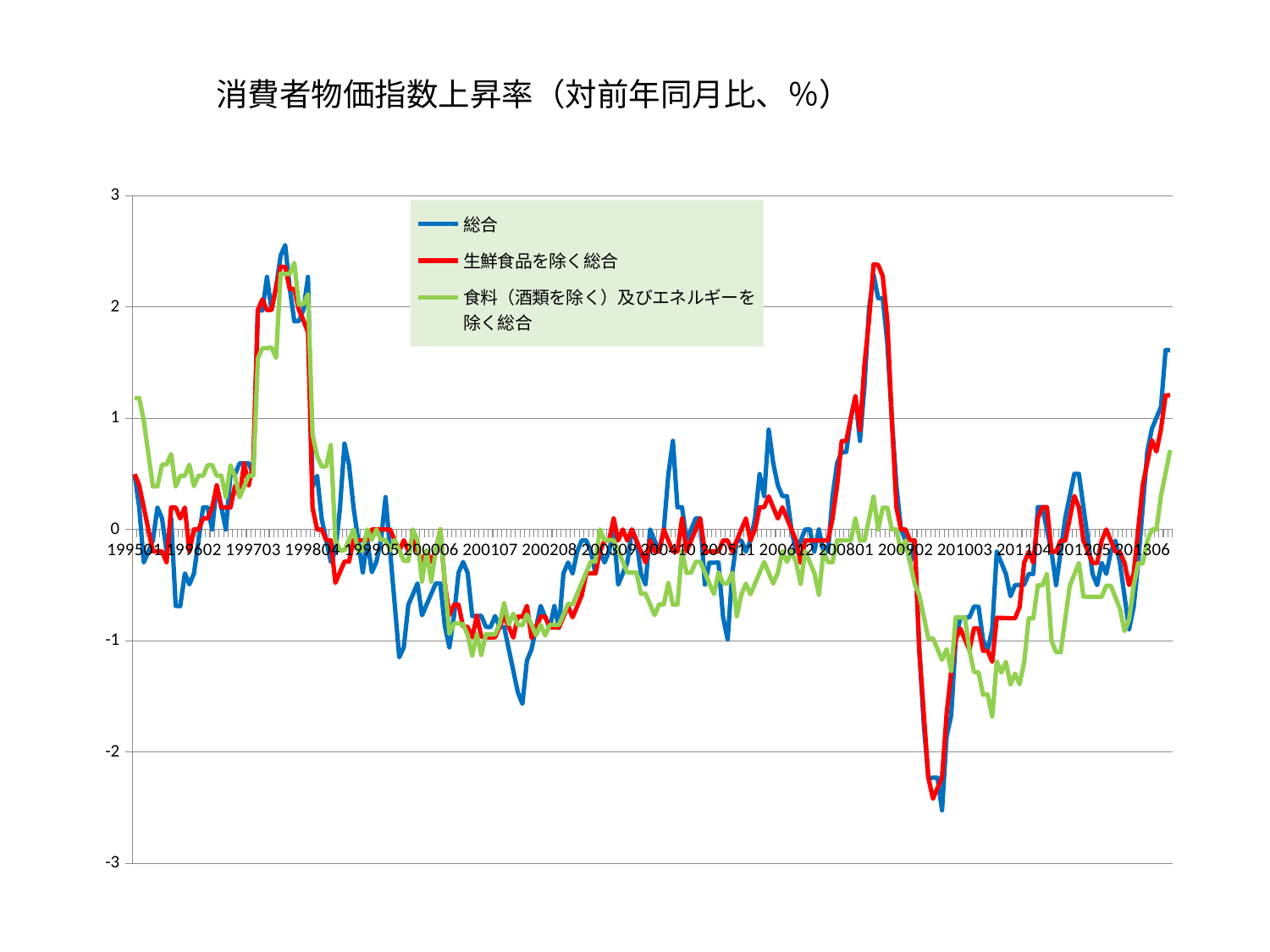

### Chart

| Category | 総合 | 生鮮食品を除く総合 | 食料（酒類を除く）及びエネルギーを除く総合 |
|---|---|---|---|
| 199501 | 0.496031746031746 | 0.4980079681274904 | 1.1799410029498554 |
| 199502 | 0.19841269841270132 | 0.39880358923230913 | 1.1822660098522202 |
| 199503 | -0.296442687747033 | 0.19860973187686487 | 0.9803921568627445 |
| 199504 | -0.19723865877712324 | 0.0 | 0.6802721088435263 |
| 199505 | -0.09852216748767925 | -0.1968503937007762 | 0.3872216844143328 |
| 199506 | 0.19782393669634316 | -0.19704433497537244 | 0.3872216844143328 |
| 199507 | 0.09930486593842547 | -0.1978239366963291 | 0.5836575875486465 |
| 199508 | -0.1978239366963291 | -0.29673590504450775 | 0.5847953216374353 |
| 199509 | 0.09861932938855461 | 0.19762845849802654 | 0.6776379477250758 |
| 199510 | -0.6869479882237517 | 0.1974333662388972 | 0.3864734299516965 |
| 199511 | -0.6889763779527446 | 0.09871668311945567 | 0.4830917874396137 |
| 199512 | -0.3948667324777805 | 0.19762845849802654 | 0.4830917874396137 |
| 199601 | -0.49358341559723606 | -0.19821605550049856 | 0.5830903790087405 |
| 199602 | -0.396039603960402 | 0.0 | 0.3894839337877233 |
| 199603 | -0.09910802775025628 | 0.0 | 0.4854368932038838 |
| 199604 | 0.19762845849802654 | 0.09871668311945567 | 0.48262548262548277 |
| 199605 | 0.19723865877710917 | 0.09861932938855461 | 0.5785920925747297 |
| 199606 | 0.0 | 0.1974333662388972 | 0.5785920925747297 |
| 199607 | 0.39682539682540285 | 0.39643211100098286 | 0.48355899419729237 |
| 199608 | 0.19821605550048443 | 0.19841269841270132 | 0.4844961240310077 |
| 199609 | 0.0 | 0.19723865877710917 | 0.2884615384615356 |
| 199610 | 0.4940711462450593 | 0.19704433497537244 | 0.5774783445620737 |
| 199611 | 0.49554013875123876 | 0.39447731755423243 | 0.4807692307692308 |
| 199612 | 0.5946481665014813 | 0.29585798816567793 | 0.2884615384615356 |
| 199701 | 0.5952380952381037 | 0.5958291956305806 | 0.3864734299516965 |
| 199702 | 0.5964214711729705 | 0.39721946375371564 | 0.4849660523763337 |
| 199703 | 0.496031746031746 | 0.5946481665014813 | 0.4830917874396137 |
| 199704 | 1.9723865877712043 | 1.9723865877712043 | 1.53698366954852 |
| 199705 | 1.968503937007874 | 2.0689655172413755 | 1.6299137104506258 |
| 199706 | 2.270483711747284 | 1.9704433497536953 | 1.6299137104506258 |
| 199707 | 1.9762845849802386 | 1.974333662388944 | 1.6361886429258798 |
| 199708 | 2.176063303659743 | 2.178217821782181 | 1.542912246865954 |
| 199709 | 2.463054187192119 | 2.362204724409455 | 2.301054650047944 |
| 199710 | 2.5565388397246736 | 2.359882005899695 | 2.2966507177033546 |
| 199711 | 2.1696252465483137 | 2.161100196463657 | 2.2966507177033546 |
| 199712 | 1.8719211822660156 | 2.1632251720747337 | 2.396931927133268 |
| 199801 | 1.8737672583826337 | 1.974333662388944 | 2.021174205967272 |
| 199802 | 1.9762845849802386 | 1.879327398615238 | 2.027027027027038 |
| 199803 | 2.270483711747284 | 1.7733990147783218 | 2.115384615384618 |
| 199804 | 0.3868471953578257 | 0.19342359767890582 | 0.8514664143803137 |
| 199805 | 0.48262548262548277 | 0.0 | 0.6603773584905691 |
| 199806 | 0.09652509652510481 | 0.0 | 0.5660377358490513 |
| 199807 | -0.09689922480620981 | -0.09680542110357637 | 0.5681818181818266 |
| 199808 | -0.29041626331074316 | -0.09689922480620981 | 0.7597340930674241 |
| 199809 | -0.19230769230769504 | -0.4807692307692308 | -0.09372071227742136 |
| 199810 | 0.19175455417066428 | -0.3842459173871198 | -0.18709073900842188 |
| 199811 | 0.7722007722007838 | -0.2884615384615356 | -0.18709073900842188 |
| 199812 | 0.5802707930367447 | -0.2887391722810504 | -0.0936329588014929 |
| 199901 | 0.1936108422071664 | -0.09680542110357637 | 0.0 |
| 199902 | -0.09689922480620981 | -0.09708737864077117 | -0.18921475875118543 |
| 199903 | -0.38610038610037806 | -0.09680542110357637 | -0.18832391713747926 |
| 199904 | -0.0963391136801486 | -0.09652509652509117 | 0.0 |
| 199905 | -0.3842459173871198 | 0.0 | -0.09372071227742136 |
| 199906 | -0.28929604628736466 | 0.0 | 0.0 |
| 199907 | -0.09699321047526119 | 0.0 | -0.0941619585687463 |
| 199908 | 0.2912621359223273 | 0.0 | -0.09425070688029631 |
| 199909 | -0.19267822736031096 | 0.0 | -0.18761726078798197 |
| 199910 | -0.6698564593301468 | -0.09643201542913069 | -0.09372071227742136 |
| 199911 | -1.1494252873563238 | -0.19286403085824771 | -0.18744142455482946 |
| 199912 | -1.0576923076923015 | -0.09652509652509117 | -0.28116213683223734 |
| 200001 | -0.676328502415462 | -0.19379844961240603 | -0.283018867924526 |
| 200002 | -0.5819592628515948 | -0.0971817298347993 | 0.0 |
| 200003 | -0.4844961240310077 | -0.19379844961240603 | -0.09433962264150407 |
| 200004 | -0.771456123432977 | -0.2898550724637654 | -0.4690431519699813 |
| 200005 | -0.6750241080038605 | -0.1930501930501821 | -0.18761726078798197 |
| 200006 | -0.5802707930367583 | -0.2898550724637654 | -0.4690431519699813 |
| 200007 | -0.4854368932038838 | -0.19379844961240603 | -0.18850141376059262 |
| 200008 | -0.4840271055179091 | 0.0 | 0.0 |
| 200009 | -0.8687258687258609 | -0.4830917874396137 | -0.4699248120300754 |
| 200010 | -1.0597302504816892 | -0.7722007722007699 | -0.9380863039399622 |
| 200011 | -0.77519379844961 | -0.676328502415462 | -0.845070422535217 |
| 200012 | -0.3887269193391701 | -0.676328502415462 | -0.8458646616541406 |
| 200101 | -0.2918287937743167 | -0.8737864077669959 | -0.851466414380327 |
| 200102 | -0.39024390243902995 | -0.8754863813229481 | -0.9478672985781997 |
| 200103 | -0.7789678675754601 | -0.9708737864077669 | -1.1331444759206826 |
| 200104 | -0.7774538386783398 | -0.77519379844961 | -0.9425070688030162 |
| 200105 | -0.7766990291262112 | -0.9671179883945844 | -1.1278195488721823 |
| 200106 | -0.8754863813229481 | -0.9689922480620154 | -0.9425070688030162 |
| 200107 | -0.8780487804878107 | -0.9708737864077669 | -0.9442870632672329 |
| 200108 | -0.7782101167315147 | -0.9699321047526668 | -0.9433962264150948 |
| 200109 | -0.8763388510224007 | -0.8737864077669959 | -0.8498583569405157 |
| 200110 | -0.8763388510224007 | -0.7782101167315147 | -0.6628787878787777 |
| 200111 | -1.0742187500000084 | -0.8754863813229481 | -0.8522727272727192 |
| 200112 | -1.2682926829268266 | -0.9727626459143969 | -0.7582938388625566 |
| 200201 | -1.4634146341463417 | -0.7835455435847184 | -0.8587786259541909 |
| 200202 | -1.5670910871694346 | -0.7850834151128665 | -0.8612440191387619 |
| 200203 | -1.1776251226692864 | -0.686274509803924 | -0.7640878701050596 |
| 200204 | -1.077375122428986 | -0.9765624999999997 | -0.8563273073263479 |
| 200205 | -0.880626223091982 | -0.8789062500000059 | -0.9505703422053232 |
| 200206 | -0.6869479882237517 | -0.782778864970643 | -0.8563273073263479 |
| 200207 | -0.7874015748031469 | -0.7843137254901933 | -0.953288846520496 |
| 200208 | -0.8823529411764758 | -0.8814887365328027 | -0.8571428571428626 |
| 200209 | -0.6876227897838928 | -0.8814887365328027 | -0.8571428571428626 |
| 200210 | -0.8840864440078499 | -0.8823529411764758 | -0.8579599618684517 |
| 200211 | -0.3948667324777805 | -0.7850834151128665 | -0.7640878701050596 |
| 200212 | -0.296442687747033 | -0.6876227897838928 | -0.668576886341932 |
| 200301 | -0.396039603960402 | -0.7897334649555746 | -0.6737247353224287 |
| 200302 | -0.19900497512438092 | -0.6923837784371797 | -0.579150579150574 |
| 200303 | -0.0993048659384396 | -0.5923000987166771 | -0.4812319538017322 |
| 200304 | -0.09900990099009349 | -0.3944773175542466 | -0.3838771593090269 |
| 200305 | -0.1974333662388972 | -0.3940886699507452 | -0.2879078694817633 |
| 200306 | -0.39525691699605336 | -0.3944773175542466 | -0.2879078694817633 |
| 200307 | -0.19841269841270132 | -0.19762845849802654 | 0.0 |
| 200308 | -0.29673590504450775 | -0.09881422924902034 | -0.09606147934677656 |
| 200309 | -0.1978239366963291 | -0.09881422924902034 | -0.09606147934677656 |
| 200310 | 0.0 | 0.09891196834817863 | -0.09615384615384076 |
| 200311 | -0.49554013875123876 | -0.09891196834816458 | -0.19249278152069582 |
| 200312 | -0.39643211100099696 | 0.0 | -0.2884615384615356 |
| 200401 | -0.2982107355864783 | -0.09950248756218348 | -0.3875968992248122 |
| 200402 | 0.0 | 0.0 | -0.38834951456311234 |
| 200403 | -0.0994035785288214 | -0.0993048659384396 | -0.3868471953578395 |
| 200404 | -0.39643211100099696 | -0.19801980198020092 | -0.5780346820809193 |
| 200405 | -0.49455984174085105 | -0.29673590504450775 | -0.5774783445620871 |
| 200406 | 0.0 | -0.09900990099009349 | -0.6737247353224287 |
| 200407 | -0.0994035785288214 | -0.19801980198020092 | -0.7699711260827831 |
| 200408 | -0.19841269841270132 | -0.1978239366963291 | -0.6730769230769258 |
| 200409 | 0.0 | 0.0 | -0.6730769230769258 |
| 200410 | 0.49554013875123876 | -0.09881422924902034 | -0.4812319538017322 |
| 200411 | 0.7968127490039809 | -0.19801980198020092 | -0.6750241080038605 |
| 200412 | 0.19900497512438092 | -0.1978239366963291 | -0.6750241080038605 |
| 200501 | 0.1994017946161544 | 0.09960159362549242 | -0.19455252918288216 |
| 200502 | -0.0997008973080702 | -0.19920318725099892 | -0.3898635477582765 |
| 200503 | 0.0 | -0.0994035785288214 | -0.38834951456311234 |
| 200504 | 0.09950248756218348 | 0.0 | -0.2906976744186019 |
| 200505 | 0.09940357852883552 | 0.09920634920635771 | -0.29041626331074316 |
| 200506 | -0.496031746031746 | -0.19821605550049856 | -0.3875968992248122 |
| 200507 | -0.29850746268656436 | -0.19841269841270132 | -0.4849660523763337 |
| 200508 | -0.2982107355864783 | -0.19821605550049856 | -0.5808325266214853 |
| 200509 | -0.2973240832507551 | -0.1978239366963291 | -0.387221684414319 |
| 200510 | -0.7889546351084928 | -0.09891196834816458 | -0.48355899419729237 |
| 200511 | -0.9881422924901186 | -0.09920634920634357 | -0.4854368932038838 |
| 200512 | -0.39721946375372985 | -0.19821605550049856 | -0.38834951456311234 |
| 200601 | -0.09950248756218348 | -0.09950248756218348 | -0.7797270955165669 |
| 200602 | -0.09980039920160533 | 0.0 | -0.5870841487279919 |
| 200603 | -0.19900497512438092 | 0.09950248756218348 | -0.48732943469785617 |
| 200604 | -0.0994035785288214 | -0.09920634920634357 | -0.5830903790087545 |
| 200605 | 0.09930486593842547 | 0.0 | -0.4854368932038838 |
| 200606 | 0.4985044865403789 | 0.19860973187686487 | -0.38910505836575066 |
| 200607 | 0.2994011976047877 | 0.19880715705765692 | -0.2923976608187109 |
| 200608 | 0.8973080757726876 | 0.2979145978152905 | -0.38948393378773705 |
| 200609 | 0.5964214711729705 | 0.19821605550048443 | -0.48590864917395554 |
| 200610 | 0.397614314115314 | 0.09900990099009349 | -0.3887269193391701 |
| 200611 | 0.2994011976047877 | 0.19860973187686487 | -0.19512195121951484 |
| 200612 | 0.2991026919242248 | 0.09930486593842547 | -0.2923976608187109 |
| 200701 | 0.0 | 0.0 | -0.19646365422397138 |
| 200702 | -0.19980019980018843 | -0.09980039920160533 | -0.29527559055117825 |
| 200703 | -0.0997008973080702 | -0.2982107355864783 | -0.48971596474045087 |
| 200704 | 0.0 | -0.0993048659384396 | -0.1955034213098757 |
| 200705 | 0.0 | -0.09910802775025628 | -0.29268292682926583 |
| 200706 | -0.19841269841270132 | -0.09910802775025628 | -0.3906250000000057 |
| 200707 | 0.0 | -0.09920634920634357 | -0.5865102639296126 |
| 200708 | -0.19762845849802654 | -0.09900990099009349 | -0.1955034213098757 |
| 200709 | -0.19762845849802654 | -0.09891196834816458 | -0.29296875000001127 |
| 200710 | 0.29702970297029446 | 0.09891196834817863 | -0.29268292682926583 |
| 200711 | 0.5970149253731285 | 0.39643211100098286 | -0.09775171065493088 |
| 200712 | 0.6958250497017922 | 0.7936507936507912 | -0.09775171065493088 |
| 200801 | 0.697211155378475 | 0.7968127490039809 | -0.09842519685038816 |
| 200802 | 1.001001001001001 | 0.9990009990009987 | -0.0987166831194416 |
| 200803 | 1.1976047904191633 | 1.1964107676969127 | 0.0984251968504022 |
| 200804 | 0.7960199004975097 | 0.894632206759449 | -0.09794319294808454 |
| 200805 | 1.2896825396825375 | 1.488095238095238 | -0.09784735812133914 |
| 200806 | 1.9880715705765422 | 1.8849206349206407 | 0.09803921568626894 |
| 200807 | 2.288557213930347 | 2.3833167825223387 | 0.2949852507374605 |
| 200808 | 2.0792079207920735 | 2.378592666005938 | 0.0 |
| 200809 | 2.0792079207920735 | 2.277227722772277 | 0.19588638589618307 |
| 200810 | 1.678183613030605 | 1.877470355731217 | 0.19569471624266419 |
| 200811 | 0.9891196834817014 | 0.9871668311944718 | 0.0 |
| 200812 | 0.3948667324777945 | 0.19685039370079024 | 0.0 |
| 200901 | 0.0 | 0.0 | -0.19704433497537244 |
| 200902 | -0.09910802775025628 | 0.0 | -0.09881422924902034 |
| 200903 | -0.2958579881656919 | -0.09852216748767925 | -0.2949852507374605 |
| 200904 | -0.0987166831194416 | -0.09852216748767925 | -0.49019607843137253 |
| 200905 | -1.077375122428986 | -1.075268817204295 | -0.5876591576885356 |
| 200906 | -1.7543859649122795 | -1.6553067185978598 | -0.7835455435847184 |
| 200907 | -2.23735408560311 | -2.2308438409311333 | -0.9803921568627445 |
| 200908 | -2.2308438409311333 | -2.420135527589545 | -0.9794319294809012 |
| 200909 | -2.2308438409311333 | -2.3233301064859564 | -1.075268817204295 |
| 200910 | -2.5242718446601886 | -2.2308438409311333 | -1.1718750000000027 |
| 200911 | -1.860920666013704 | -1.6617790811339226 | -1.0763209393346462 |
| 200912 | -1.6715830875122937 | -1.277013752455793 | -1.2720156555772966 |
| 201001 | -0.9891196834817014 | -0.9881422924901186 | -0.7897334649555746 |
| 201002 | -0.7936507936507912 | -0.8902077151335227 | -0.7912957467853582 |
| 201003 | -0.7912957467853582 | -0.9861932938856015 | -0.7889546351084928 |
| 201004 | -0.7905138339920921 | -1.08481262327417 | -1.0837438423645258 |
| 201005 | -0.6930693069306959 | -0.8893280632411124 | -1.2807881773398988 |
| 201006 | -0.6944444444444476 | -0.8910891089108968 | -1.2833168805528106 |
| 201007 | -0.995024875621891 | -1.0912698412698356 | -1.4851485148514851 |
| 201008 | -1.0912698412698356 | -1.0912698412698356 | -1.4836795252225519 |
| 201009 | -0.8928571428571345 | -1.1892963330029758 | -1.6798418972332039 |
| 201010 | -0.19920318725099892 | -0.7936507936507912 | -1.185770750988145 |
| 201011 | -0.2994011976047877 | -0.7952286282306137 | -1.2858555885262097 |
| 201012 | -0.4000000000000057 | -0.7960199004975097 | -1.1892963330029758 |
| 201101 | -0.5994005994005938 | -0.7984031936127717 | -1.3930348258706524 |
| 201102 | -0.5 | -0.7984031936127717 | -1.2961116650049818 |
| 201103 | -0.4985044865403789 | -0.6972111553784891 | -1.39165009940357 |
| 201104 | -0.4980079681274904 | -0.2991026919242248 | -1.1952191235059795 |
| 201105 | -0.398803589232295 | -0.1994017946161544 | -0.7984031936127717 |
| 201106 | -0.39960039960039134 | -0.2997002997002969 | -0.7999999999999976 |
| 201107 | 0.20100502512563098 | 0.10030090270811867 | -0.50251256281407 |
| 201108 | 0.2006018054162516 | 0.2006018054162516 | -0.5020080321285147 |
| 201109 | 0.0 | 0.2006018054162516 | -0.40201005025126196 |
| 201110 | -0.19960079840319642 | -0.20000000000000281 | -1.0 |
| 201111 | -0.5005005005005005 | -0.20040080160320925 | -1.1022044088176297 |
| 201112 | -0.20080321285139432 | -0.10030090270813292 | -1.1033099297893767 |
| 201201 | 0.10050251256280836 | -0.10060362173039092 | -0.8072653884964651 |
| 201202 | 0.30150753768843935 | 0.10060362173037662 | -0.5050505050505051 |
| 201203 | 0.501002004008016 | 0.3009027081243705 | -0.4032258064516186 |
| 201204 | 0.5005005005005005 | 0.20000000000000281 | -0.3024193548387068 |
| 201205 | 0.2002002002001888 | -0.09990009990009427 | -0.6036217303823028 |
| 201206 | -0.10030090270813292 | -0.20040080160320925 | -0.6048387096774279 |
| 201207 | -0.4012036108325032 | -0.3006012024048068 | -0.6060606060606006 |
| 201208 | -0.5005005005005005 | -0.3003003003003119 | -0.6054490413723455 |
| 201209 | -0.3003003003003119 | -0.10010010010010863 | -0.6054490413723455 |
| 201210 | -0.4000000000000057 | 0.0 | -0.5050505050505051 |
| 201211 | -0.20120724346076752 | -0.10040160642569709 | -0.5065856129685921 |
| 201212 | -0.10060362173039092 | -0.20080321285139432 | -0.6085192697768705 |
| 201301 | -0.30120481927710585 | -0.20140986908358788 | -0.7121057985757918 |
| 201302 | -0.6012024048096135 | -0.30150753768843935 | -0.9137055837563507 |
| 201303 | -0.8973080757726735 | -0.5 | -0.8097165991902805 |
| 201304 | -0.6972111553784891 | -0.3992015968063929 | -0.5055611729019205 |
| 201305 | -0.2997002997002969 | 0.0 | -0.30364372469635326 |
| 201306 | 0.20080321285140854 | 0.40160642570281707 | -0.30425963488843527 |
| 201307 | 0.7049345417925503 | 0.603015075376879 | -0.1016260162601713 |
| 201308 | 0.9054325955734317 | 0.8032128514056336 | 0.0 |
| 201309 | 1.0040160642570288 | 0.7014028056112254 | 0.0 |
| 201310 | 1.1044176706827404 | 0.9018036072144346 | 0.30456852791877903 |
| 201311 | 1.6129032258064457 | 1.206030150753772 | 0.5091649694501016 |
| 201312 | 1.6112789526686895 | 1.207243460764576 | 0.7142857142857175 |